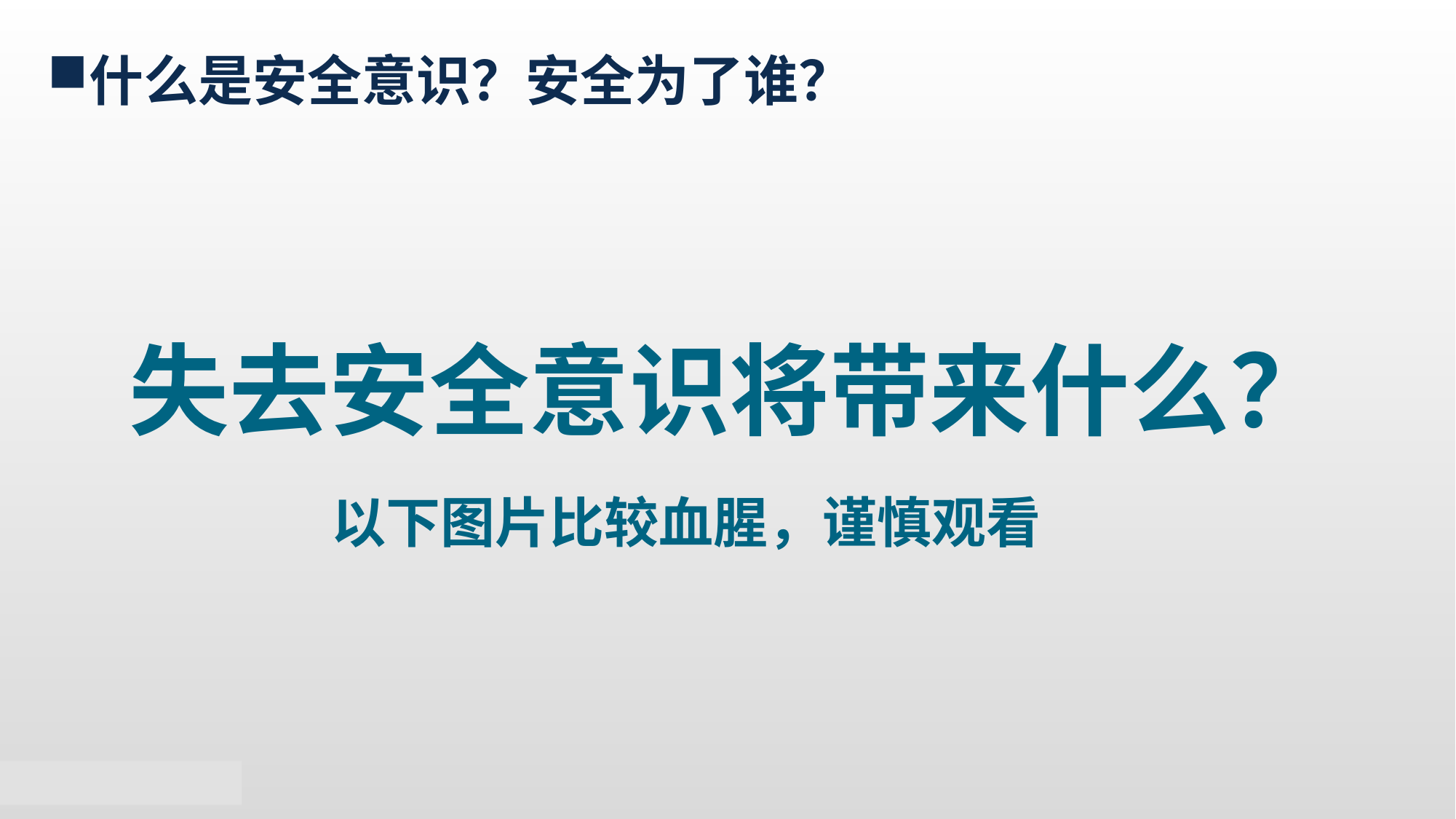

什么是安全意识？安全为了谁？

失去安全意识将带来什么？
以下图片比较血腥，谨慎观看